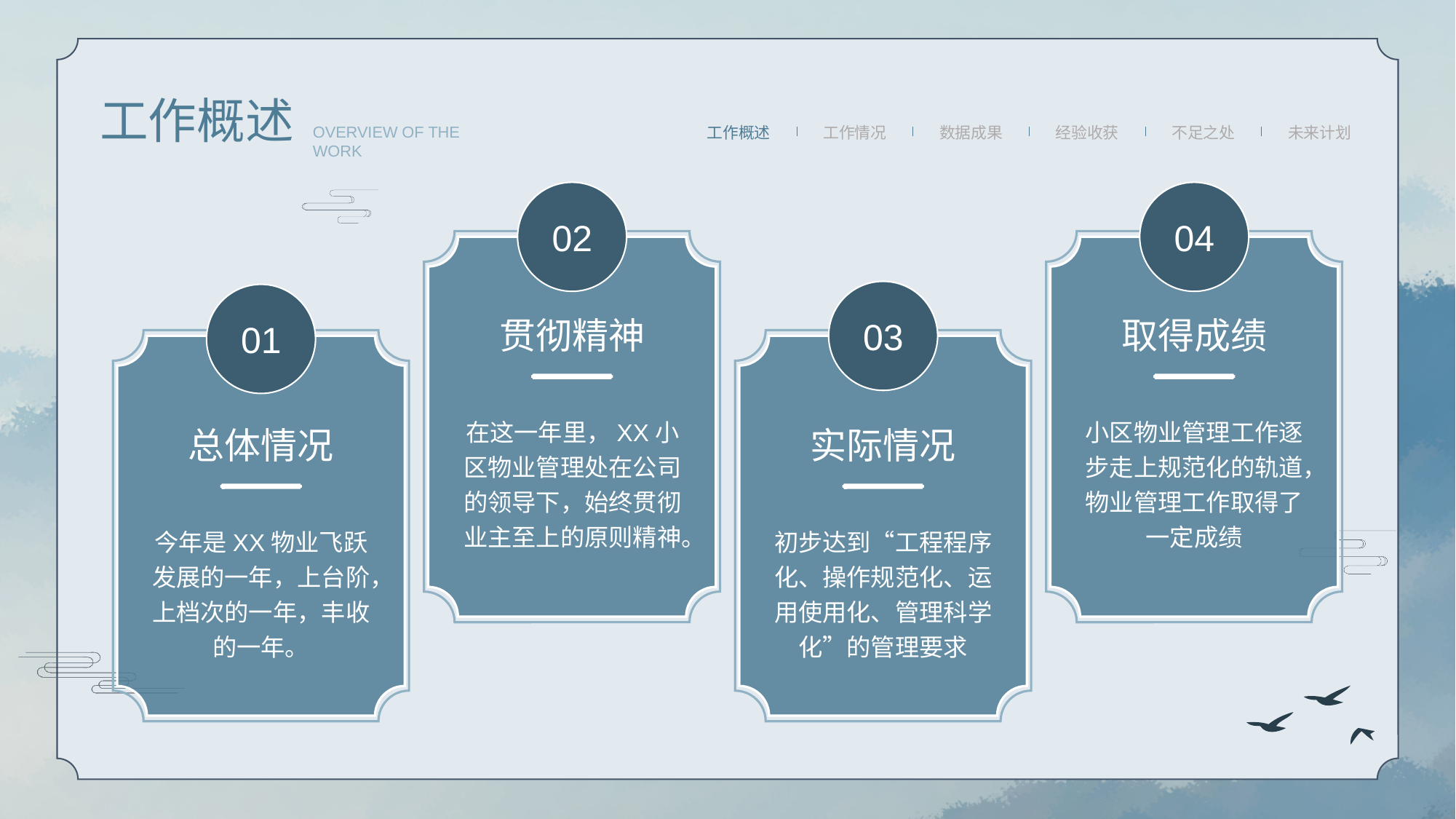

工作概述
OVERVIEW OF THE WORK
工作概述
工作情况
数据成果
经验收获
不足之处
未来计划
02
04

03
01
贯彻精神
取得成绩

在这⼀年⾥，XX⼩区物业管理处在公司的领导下，始终贯彻业主⾄上的原则精神。
⼩区物业管理⼯作逐步⾛上规范化的轨道，物业管理⼯作取得了⼀定成绩
总体情况
实际情况

今年是XX物业飞跃发展的⼀年，上台阶，上档次的⼀年，丰收的⼀年。
初步达到“⼯程程序化、操作规范化、运⽤使⽤化、管理科学化”的管理要求